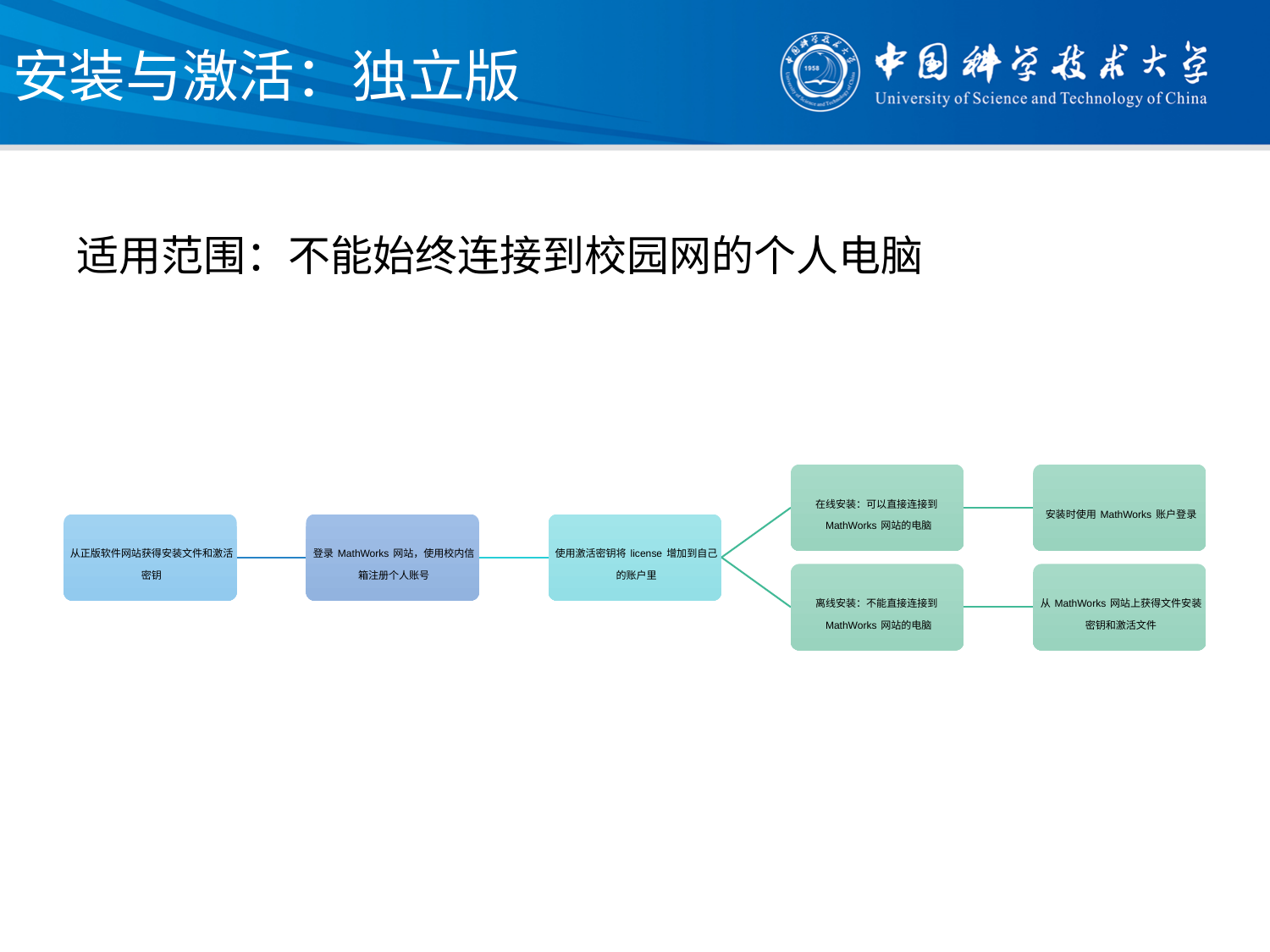

# 安装与激活：独立版
适用范围：不能始终连接到校园网的个人电脑
从正版软件网站获得安装文件和激活密钥

登录MathWorks网站，使用校内信箱注册个人账号

使用激活密钥将license增加到自己的账户里

在线安装：可以直接连接到MathWorks网站的电脑

安装时使用MathWorks账户登录

离线安装：不能直接连接到MathWorks网站的电脑

从MathWorks网站上获得文件安装密钥和激活文件